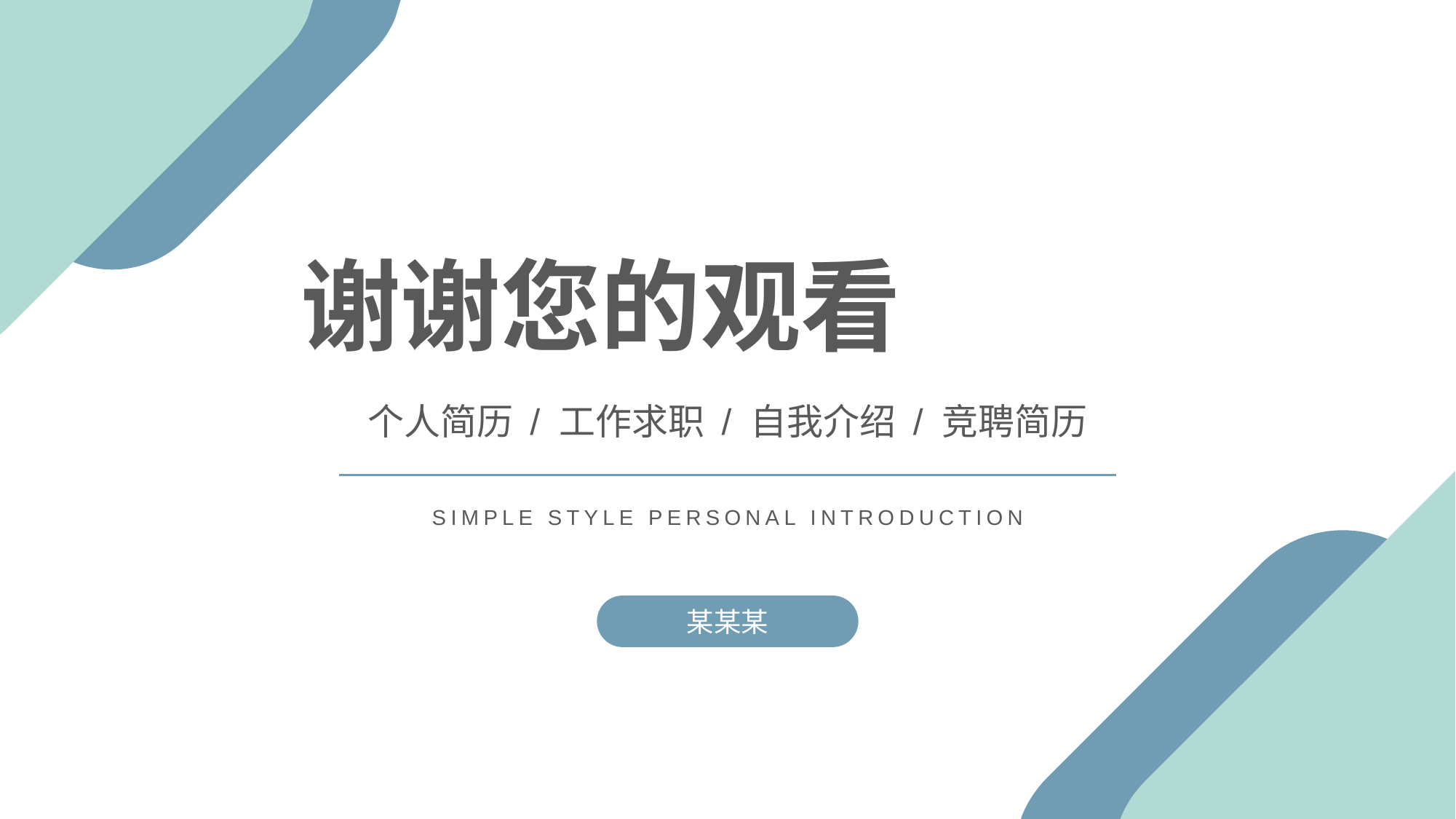

谢谢您的观看
个人简历 / 工作求职 / 自我介绍 / 竞聘简历
SIMPLE STYLE PERSONAL INTRODUCTION
某某某